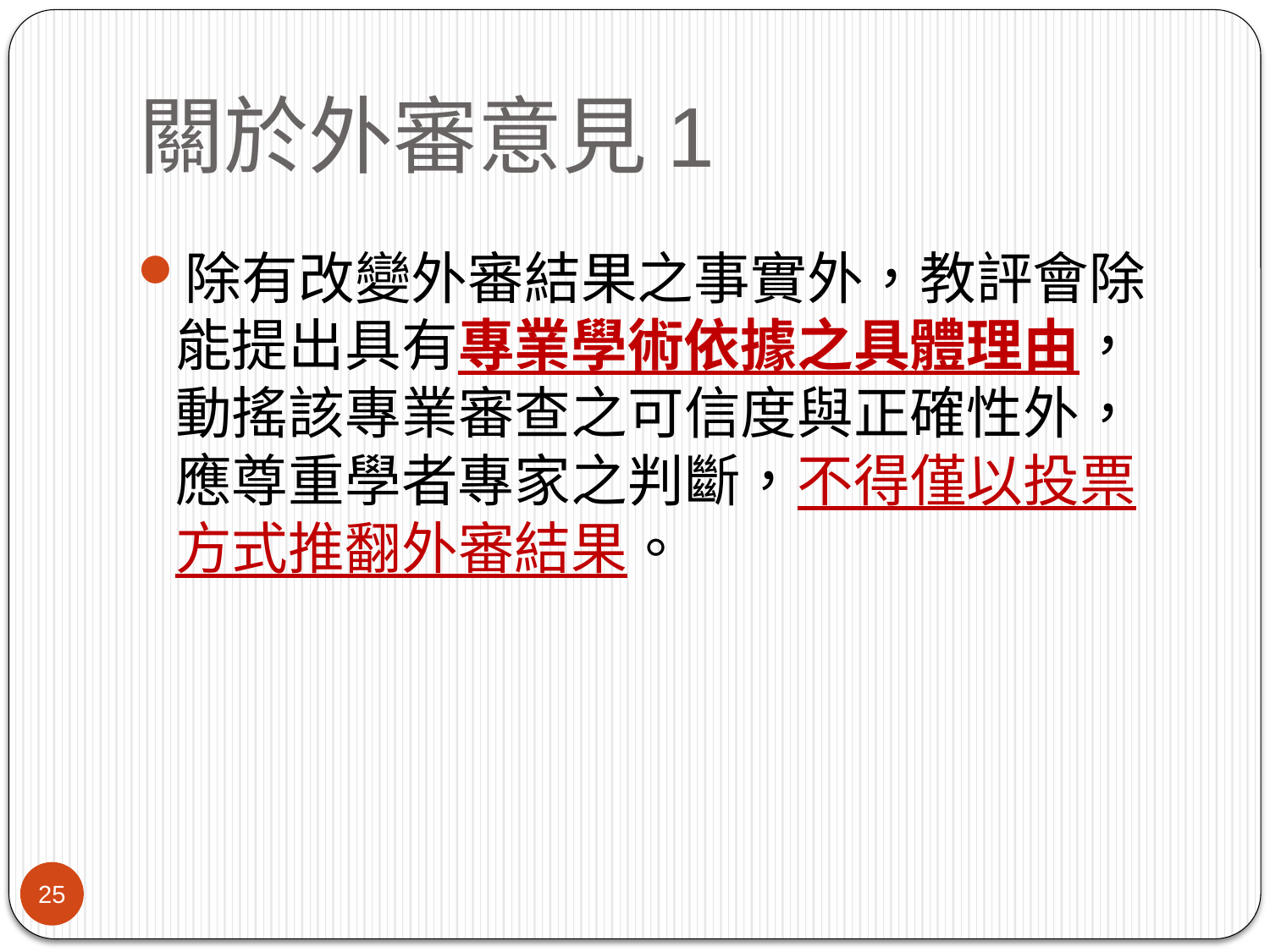

# 關於外審意見1
除有改變外審結果之事實外，教評會除能提出具有專業學術依據之具體理由，動搖該專業審查之可信度與正確性外，應尊重學者專家之判斷，不得僅以投票方式推翻外審結果。

25